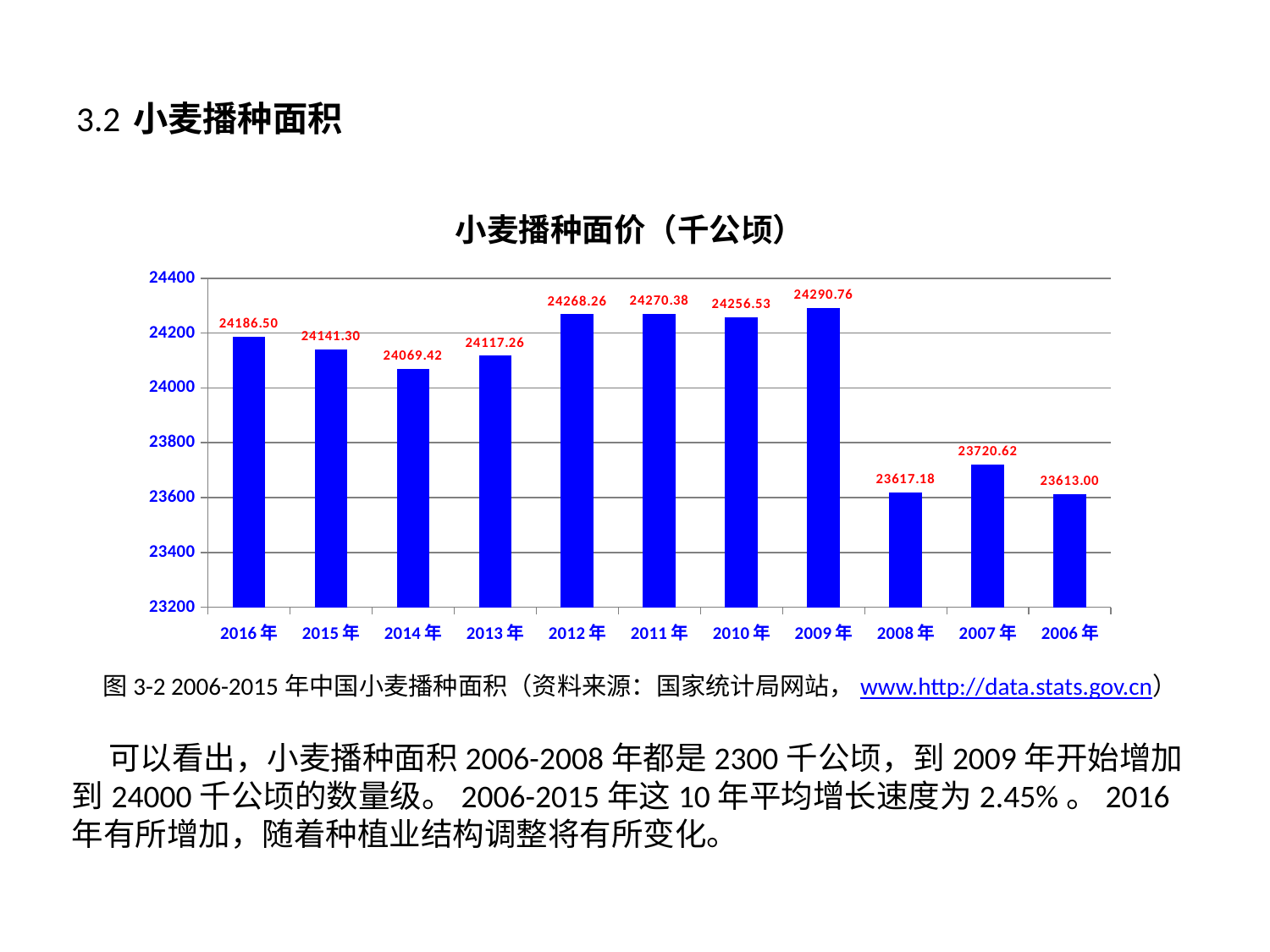

# 3.2 小麦播种面积

### Chart:

| Category | 小麦播种面价（千公顷） |
|---|---|
| 2016年 | 24186.5 |
| 2015年 | 24141.3 |
| 2014年 | 24069.42 |
| 2013年 | 24117.26 |
| 2012年 | 24268.26 |
| 2011年 | 24270.38 |
| 2010年 | 24256.53 |
| 2009年 | 24290.76 |
| 2008年 | 23617.18 |
| 2007年 | 23720.62 |
| 2006年 | 23613.0 |
图3-2 2006-2015年中国小麦播种面积（资料来源：国家统计局网站，www.http://data.stats.gov.cn）

    可以看出，小麦播种面积2006-2008年都是2300千公顷，到2009年开始增加到24000千公顷的数量级。2006-2015年这10年平均增长速度为2.45%。2016年有所增加，随着种植业结构调整将有所变化。